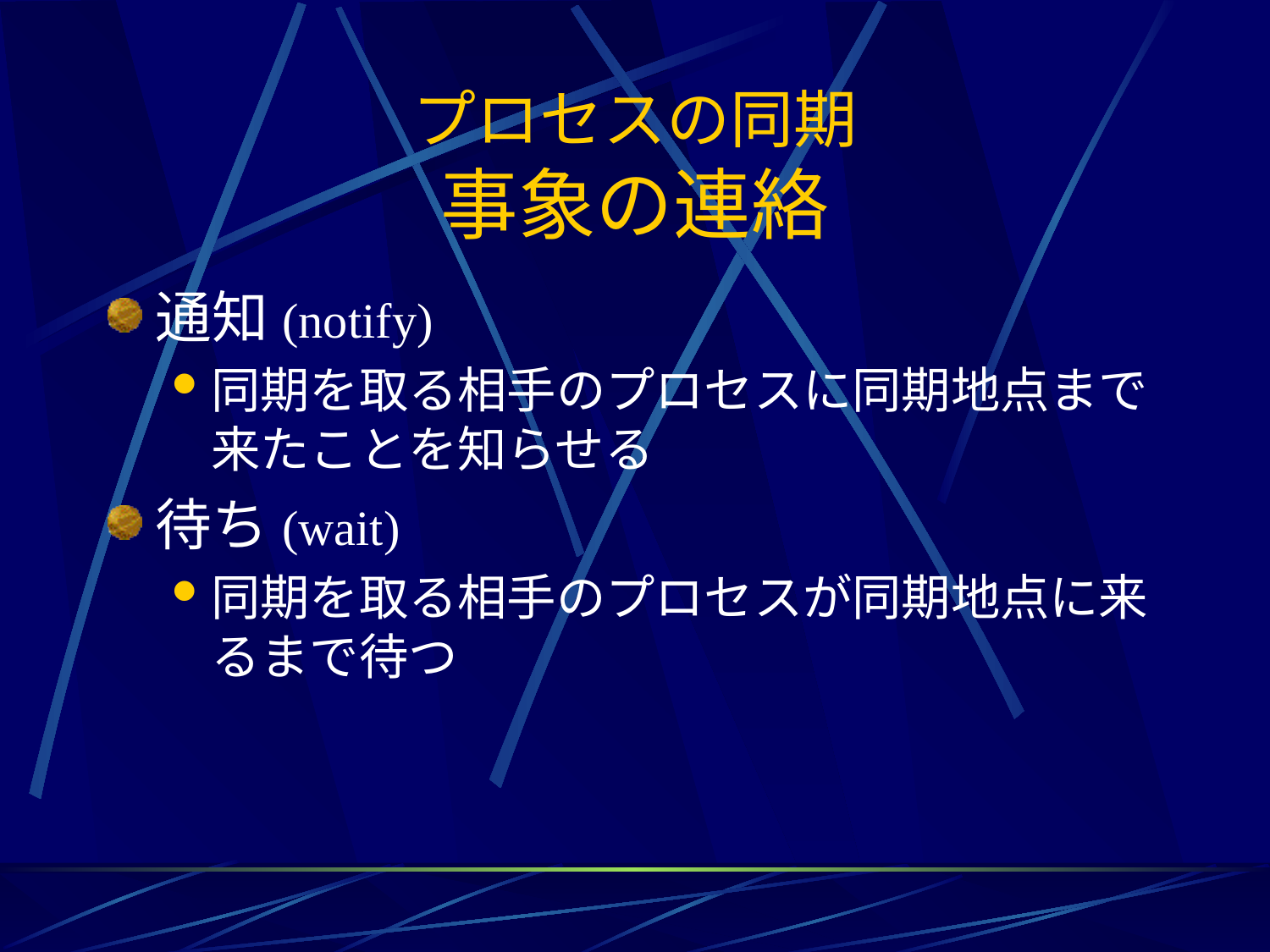

# プロセスの同期 事象の連絡
通知(notify)
同期を取る相手のプロセスに同期地点まで来たことを知らせる
待ち(wait)
同期を取る相手のプロセスが同期地点に来るまで待つ